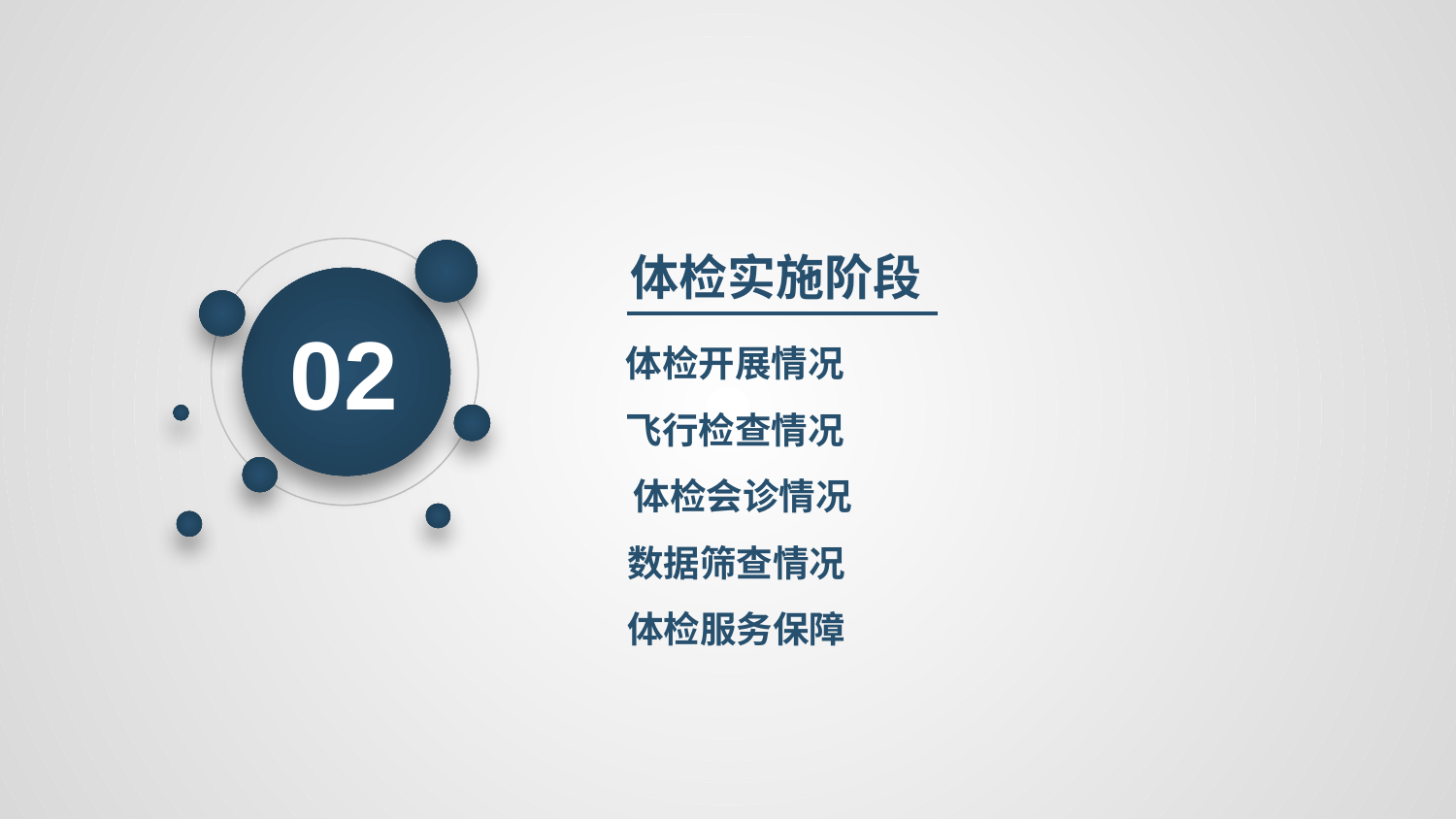

体检实施阶段

02
体检开展情况

飞行检查情况

体检会诊情况

数据筛查情况
体检服务保障